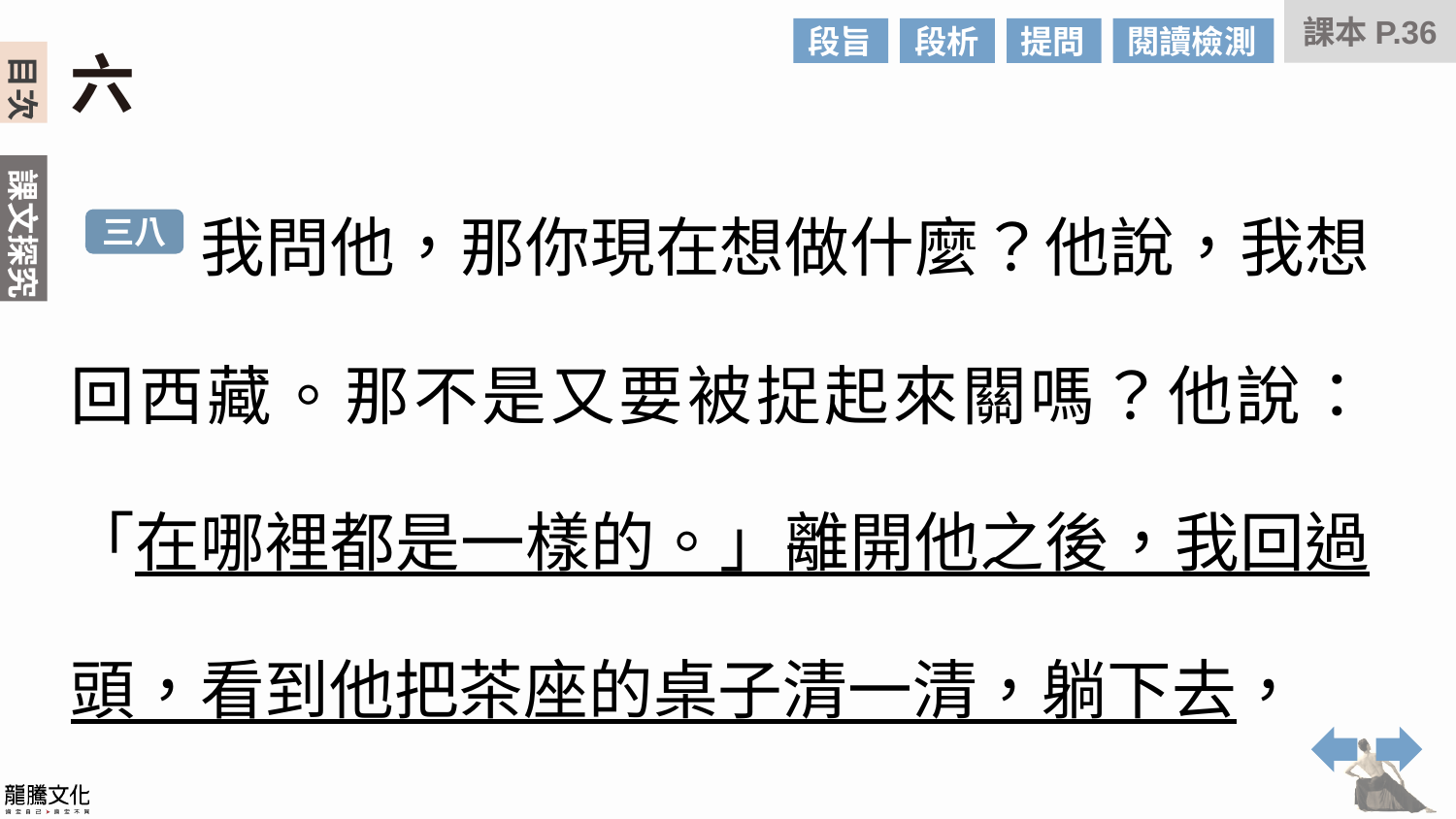

課本P.36
段旨
段析
提問
閱讀檢測
六
　　我問他，那你現在想做什麼？他說，我想回西藏。那不是又要被捉起來關嗎？他說：「在哪裡都是一樣的。」離開他之後，我回過頭，看到他把茶座的桌子清一清，躺下去，
三八